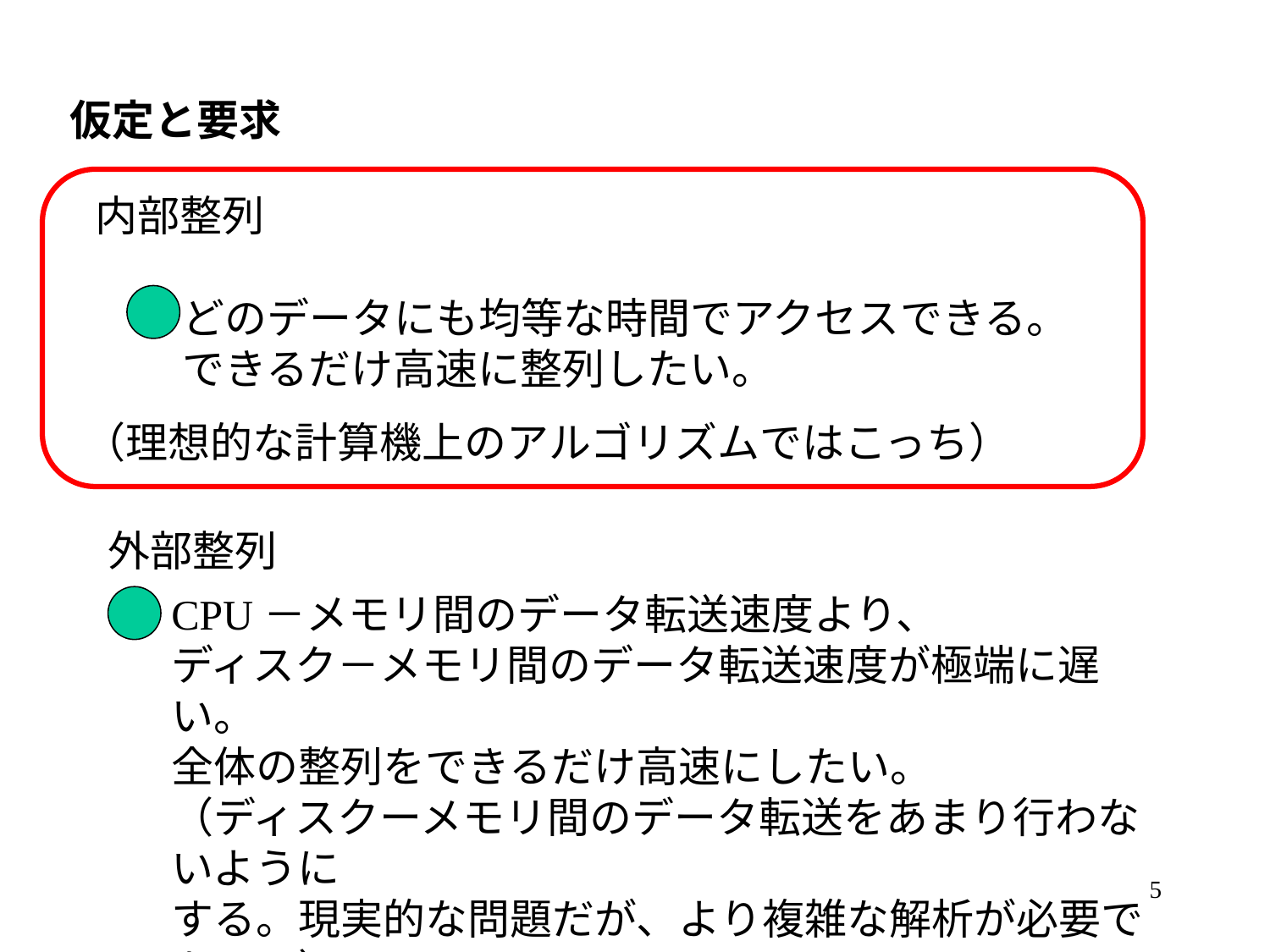

仮定と要求

内部整列

どのデータにも均等な時間でアクセスできる。
できるだけ高速に整列したい。
（理想的な計算機上のアルゴリズムではこっち）
外部整列
CPU－メモリ間のデータ転送速度より、
ディスク－メモリ間のデータ転送速度が極端に遅い。
全体の整列をできるだけ高速にしたい。
（ディスクーメモリ間のデータ転送をあまり行わないように
する。現実的な問題だが、より複雑な解析が必要である。）

5